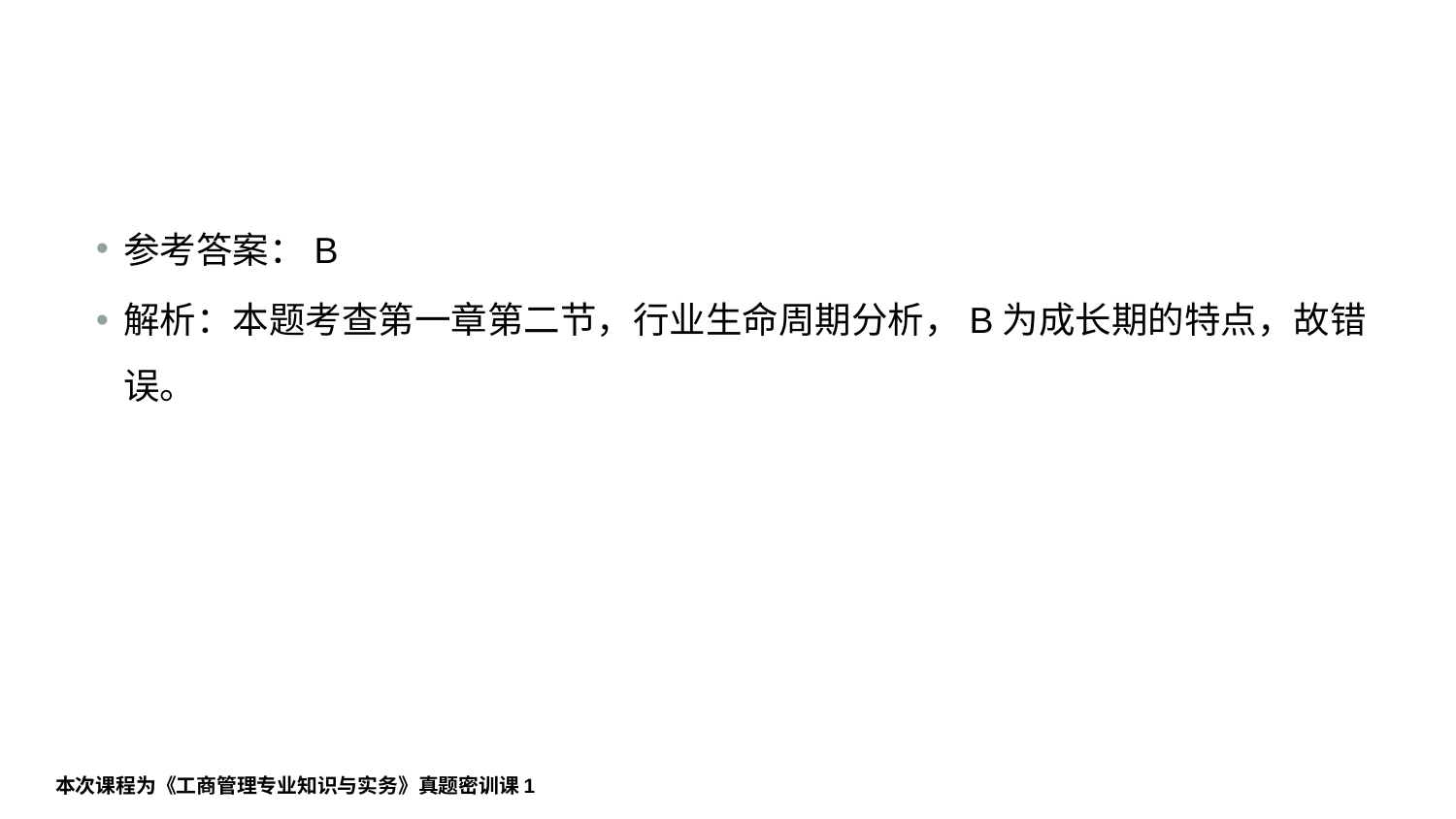

参考答案：B
解析：本题考查第一章第二节，行业生命周期分析，B为成长期的特点，故错误。